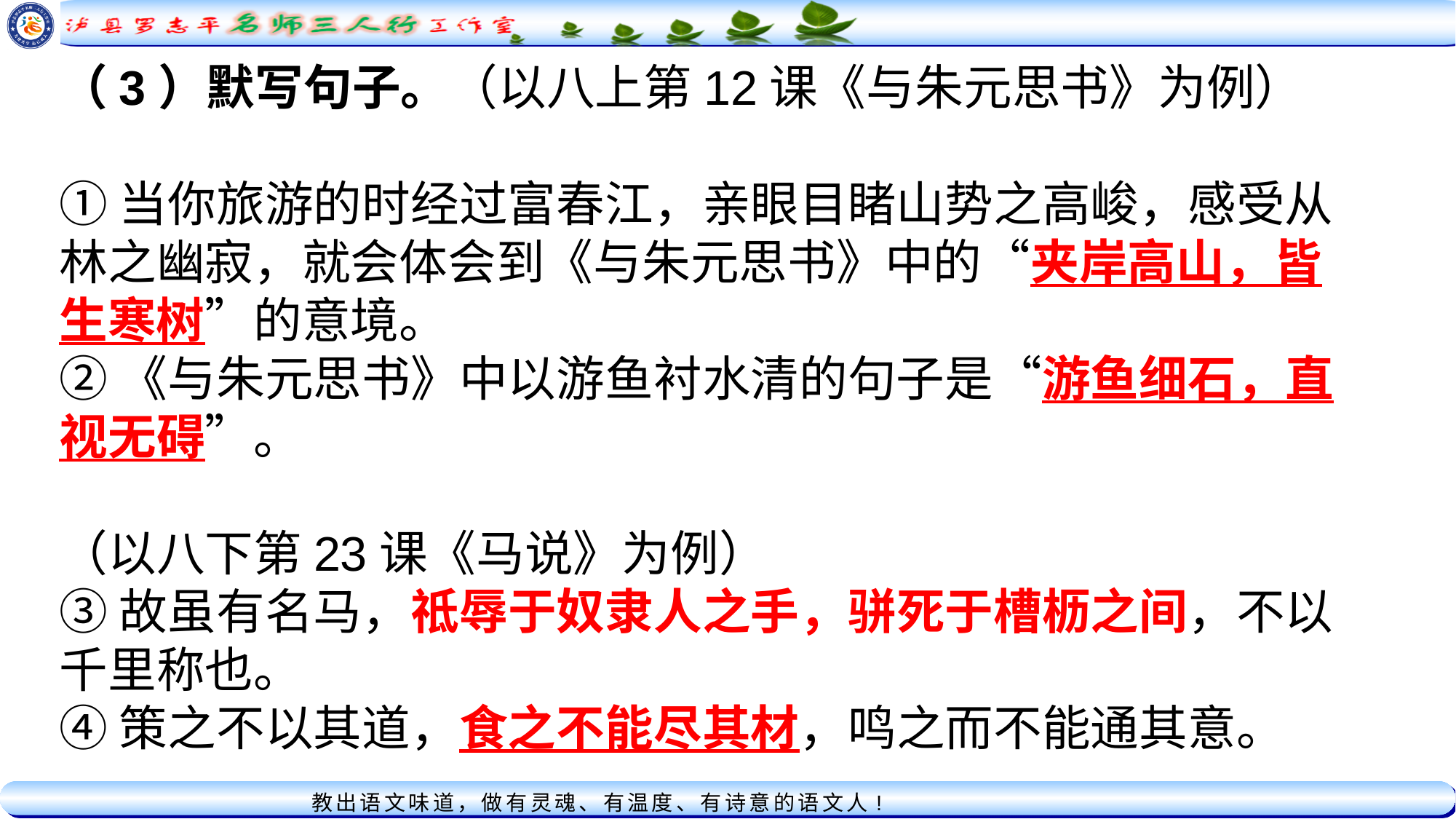

（3）默写句子。（以八上第12课《与朱元思书》为例）

①当你旅游的时经过富春江，亲眼目睹山势之高峻，感受从林之幽寂，就会体会到《与朱元思书》中的“夹岸高山，皆生寒树”的意境。
②《与朱元思书》中以游鱼衬水清的句子是“游鱼细石，直视无碍”。

（以八下第23课《马说》为例）
③故虽有名马，祗辱于奴隶人之手，骈死于槽枥之间，不以千里称也。
④策之不以其道，食之不能尽其材，鸣之而不能通其意。